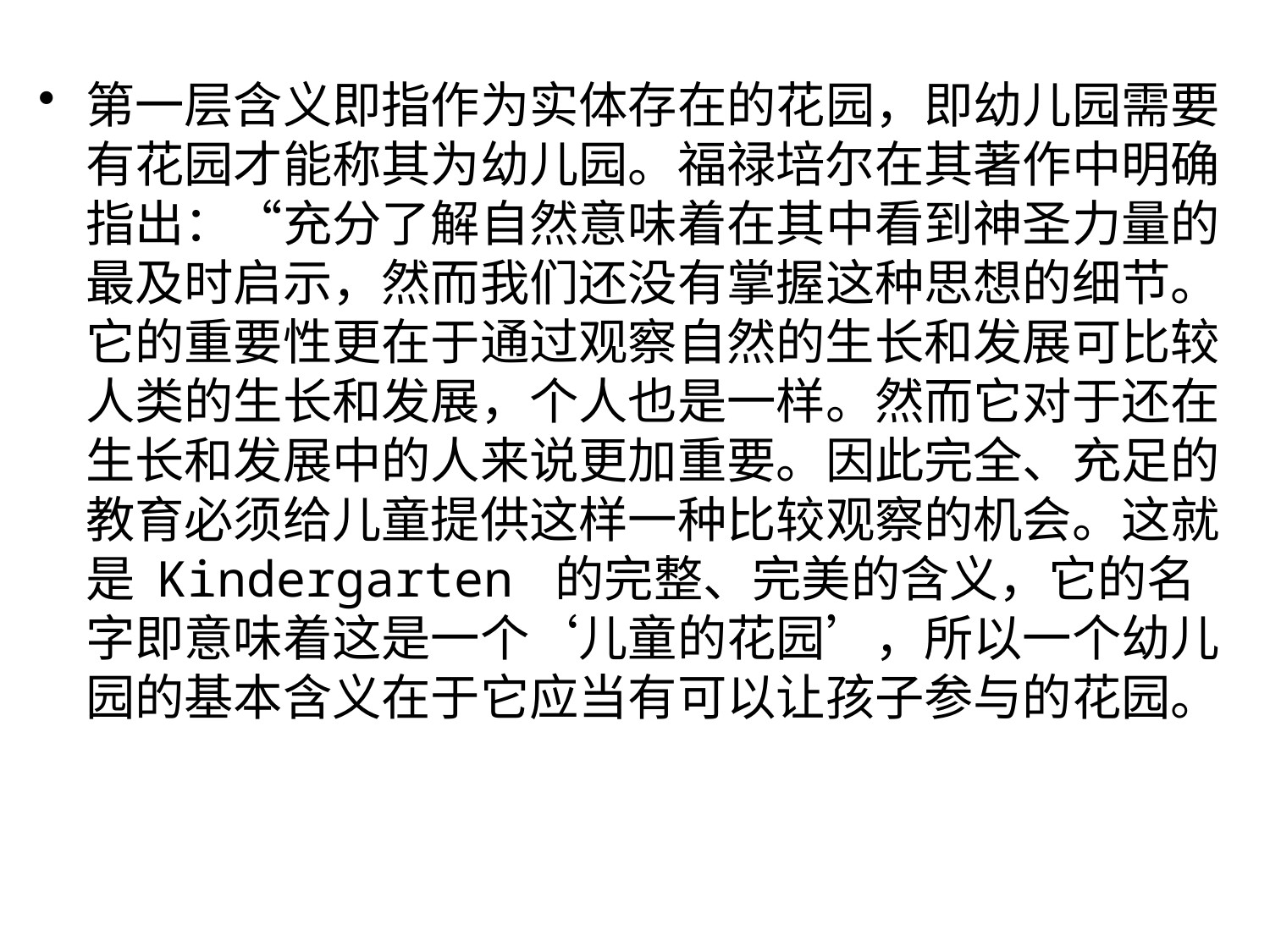

#
第一层含义即指作为实体存在的花园，即幼儿园需要有花园才能称其为幼儿园。福禄培尔在其著作中明确指出：“充分了解自然意味着在其中看到神圣力量的最及时启示，然而我们还没有掌握这种思想的细节。它的重要性更在于通过观察自然的生长和发展可比较人类的生长和发展，个人也是一样。然而它对于还在生长和发展中的人来说更加重要。因此完全、充足的教育必须给儿童提供这样一种比较观察的机会。这就是 Kindergarten 的完整、完美的含义，它的名字即意味着这是一个‘儿童的花园’，所以一个幼儿园的基本含义在于它应当有可以让孩子参与的花园。